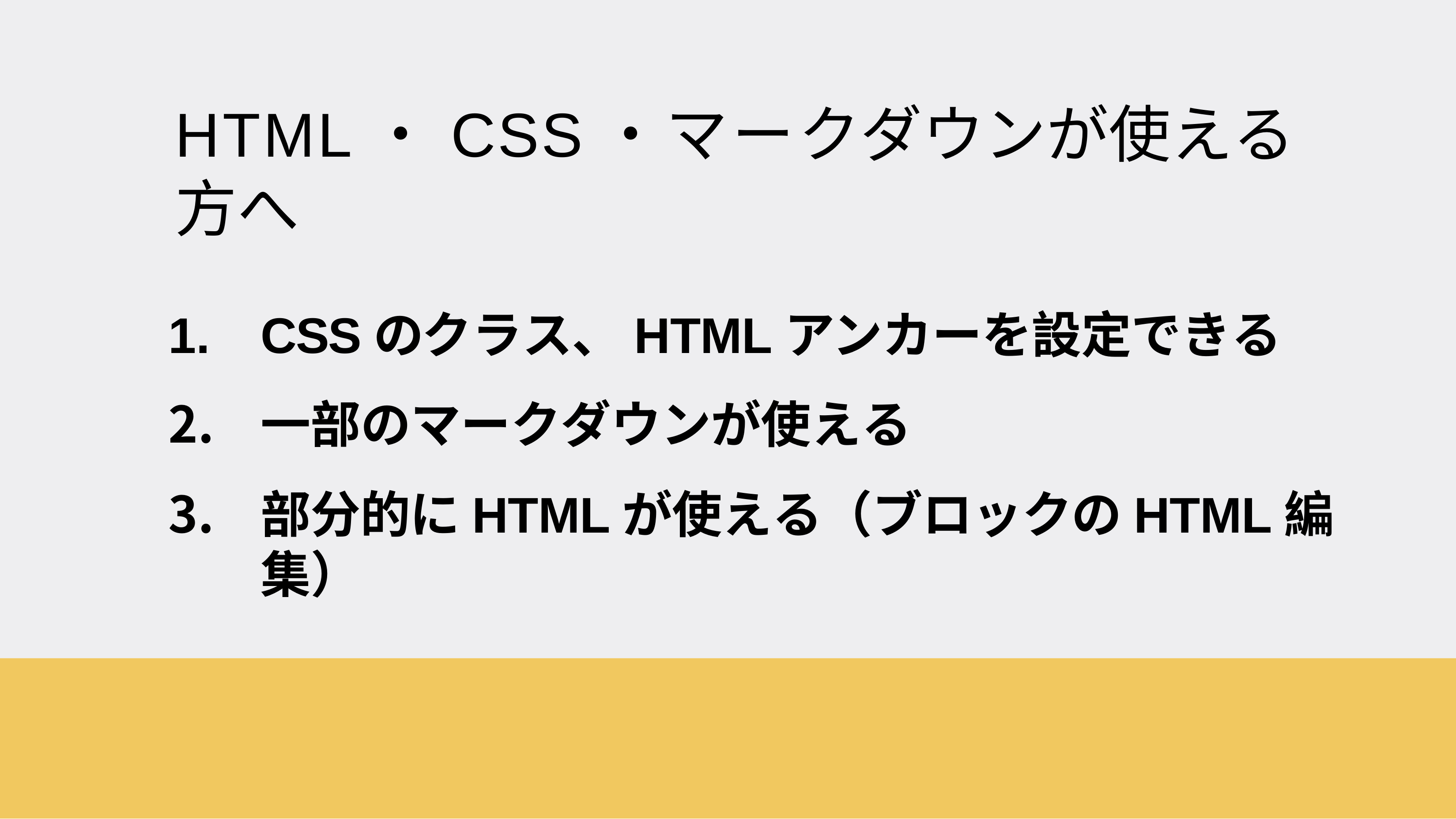

# HTML・CSS・マークダウンが使える方へ
CSSのクラス、HTMLアンカーを設定できる
一部のマークダウンが使える
部分的にHTMLが使える（ブロックのHTML編集）